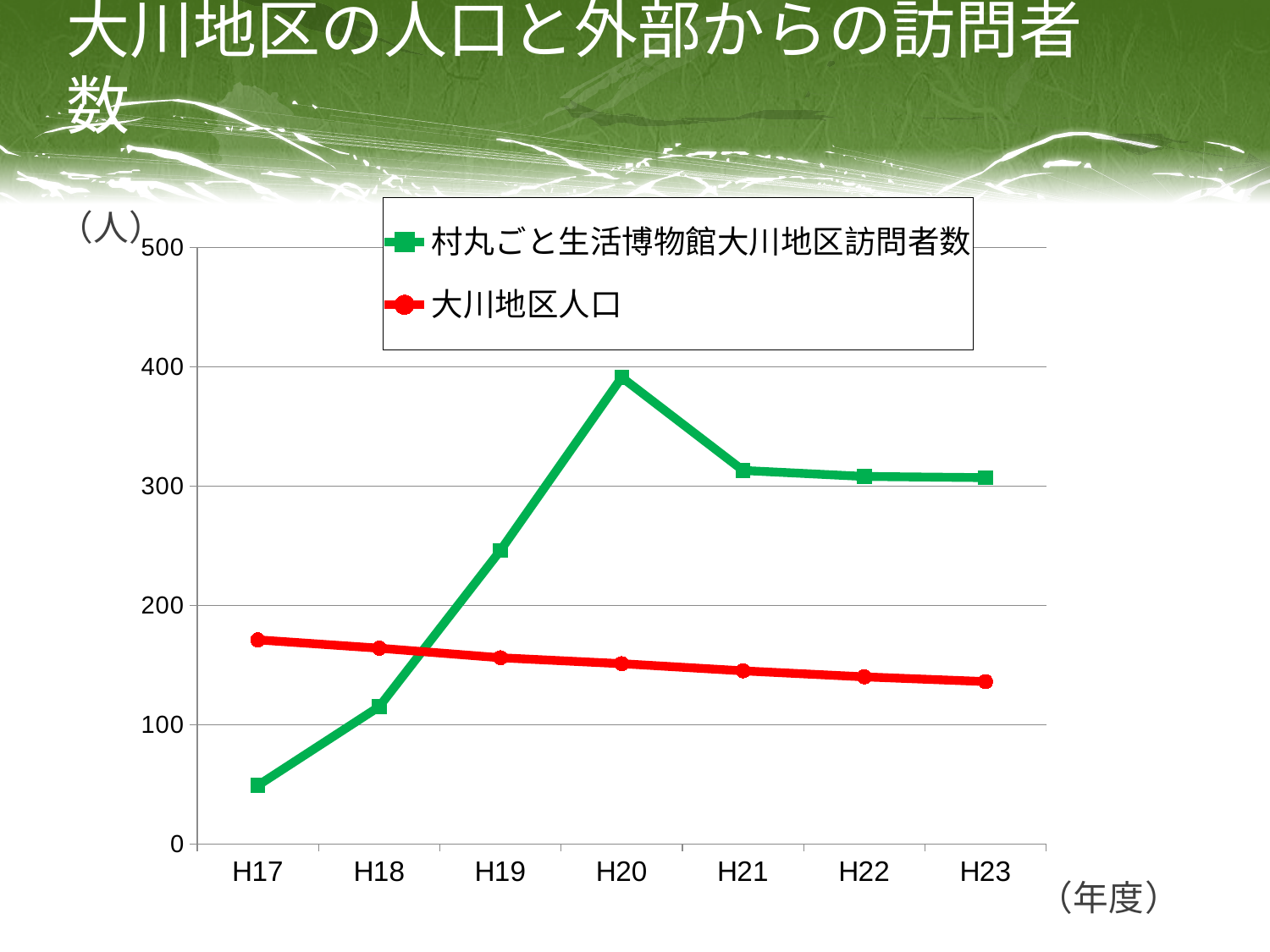

# 大川地区の人口と外部からの訪問者数

### Chart

| Category | 村丸ごと生活博物館大川地区訪問者数 | 大川地区人口 |
|---|---|---|
| H17 | 49.0 | 171.0 |
| H18 | 115.0 | 164.0 |
| H19 | 246.0 | 156.0 |
| H20 | 391.0 | 151.0 |
| H21 | 313.0 | 145.0 |
| H22 | 308.0 | 140.0 |
| H23 | 307.0 | 136.0 |